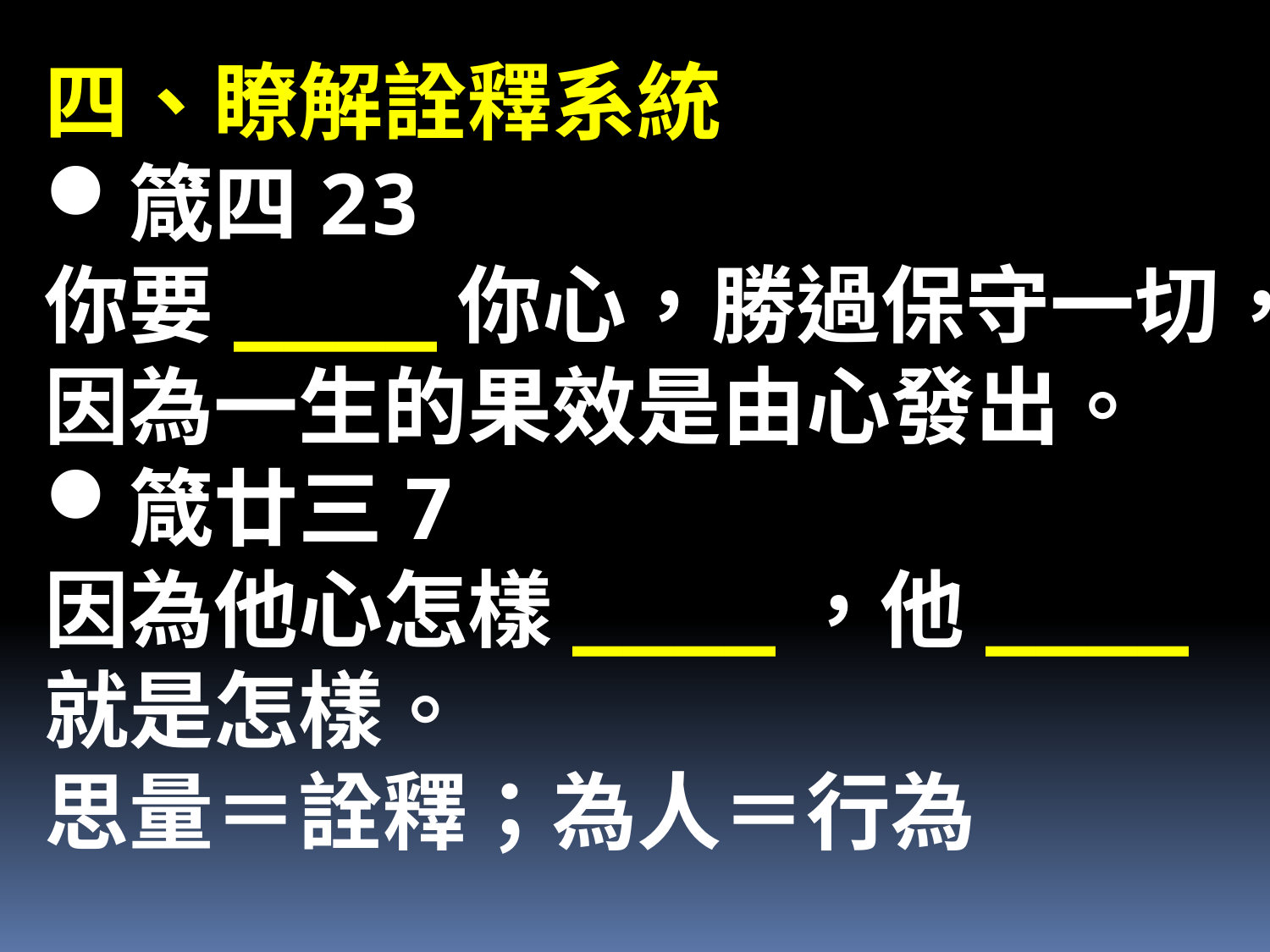

四、瞭解詮釋系統
箴四23
你要____你心，勝過保守一切，因為一生的果效是由心發出。
箴廿三7
因為他心怎樣____，他____就是怎樣。
思量＝詮釋；為人＝行為